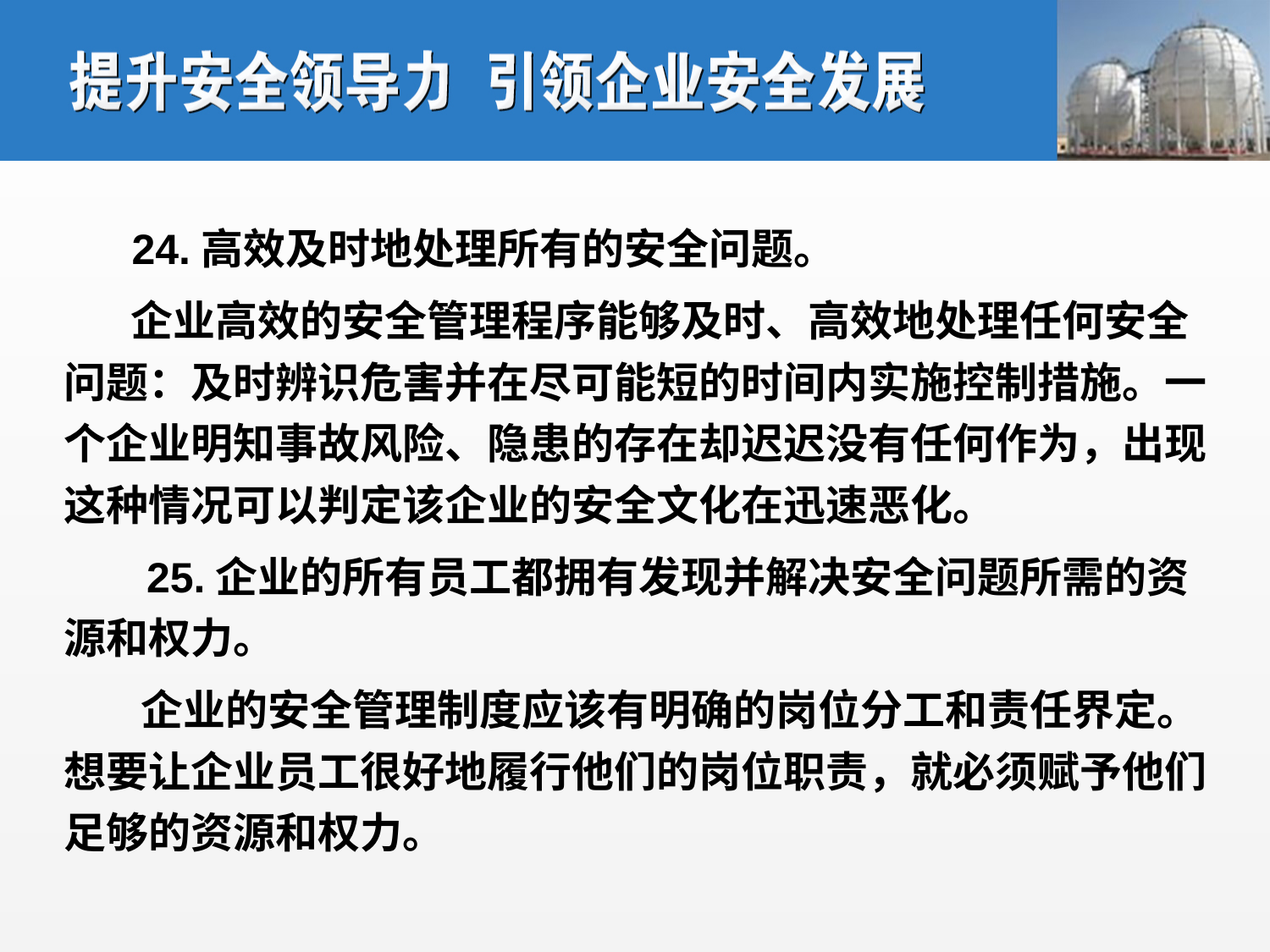

24.高效及时地处理所有的安全问题。
      企业高效的安全管理程序能够及时、高效地处理任何安全问题：及时辨识危害并在尽可能短的时间内实施控制措施。一个企业明知事故风险、隐患的存在却迟迟没有任何作为，出现这种情况可以判定该企业的安全文化在迅速恶化。
       25.企业的所有员工都拥有发现并解决安全问题所需的资源和权力。
       企业的安全管理制度应该有明确的岗位分工和责任界定。想要让企业员工很好地履行他们的岗位职责，就必须赋予他们足够的资源和权力。